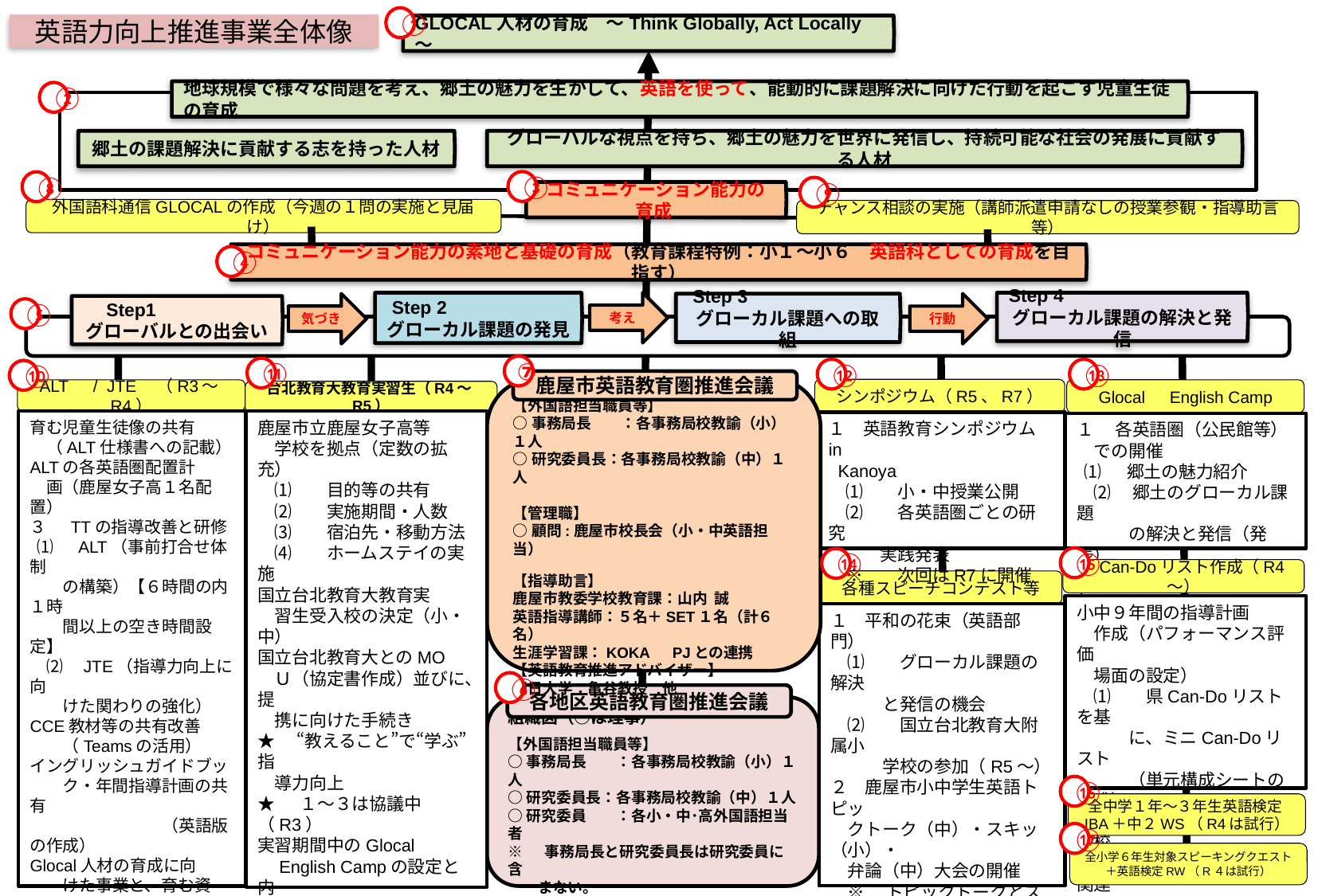

①
# 英語力向上推進事業全体像
GLOCAL人材の育成　～Think Globally, Act Locally～
地球規模で様々な問題を考え、郷土の魅力を生かして、英語を使って、能動的に課題解決に向けた行動を起こす児童生徒の育成
②

グローバルな視点を持ち、郷土の魅力を世界に発信し、持続可能な社会の発展に貢献する人材
郷土の課題解決に貢献する志を持った人材
③
⑧
⑨
コミュニケーション能力の育成
外国語科通信GLOCALの作成（今週の１問の実施と見届け）
チャンス相談の実施（講師派遣申請なしの授業参観・指導助言等）
コミュニケーション能力の素地と基礎の育成（教育課程特例：小１～小６　英語科としての育成を目指す）
④
考え
Step 4
グローカル課題の解決と発信
 Step 2
グローカル課題の発見
気づき
行動
 Step 3
グローカル課題への取組
　Step1
グローバルとの出会い
⑤

⑦
⑪
⑫
⑬
⑩
鹿屋市英語教育圏推進会議

　　　　　　　組織図（○は理事）

【外国語担当職員等】
○事務局長　　：各事務局校教諭（小）１人
○研究委員長：各事務局校教諭（中）１人

【管理職】
○顧問:鹿屋市校長会（小・中英語担当）

【指導助言】
鹿屋市教委学校教育課：山内  誠
英語指導講師：５名＋SET１名（計６名）
生涯学習課：KOKA　PJとの連携
【英語教育推進アドバイザー】
朝日大学：亀谷教授　他

シンポジウム（R5、R7）
Glocal　English Camp
ALT　/  JTE　（R3～R4）
台北教育大教育実習生（R4～R5）
鹿屋市立鹿屋女子高等
　学校を拠点（定数の拡充）
　⑴　　目的等の共有
　⑵　　実施期間・人数
　⑶　　宿泊先・移動方法
　⑷　　ホームステイの実施
国立台北教育大教育実
　習生受入校の決定（小・中）
国立台北教育大とのMO
　Ｕ（協定書作成）並びに、提
　携に向けた手続き
★　“教えること”で“学ぶ”指
　導力向上
★　 １～３は協議中（R3）
実習期間中のGlocal
　English Campの設定と内
　容検討(町内会・自治会・子
　ども会との連携)
５　 帰国後のZoom遠隔教育
　実施（年間指導計画への位
　置付け）
★　 コロナ禍でも遠隔で推進
育む児童生徒像の共有
　（ALT仕様書への記載）
ALTの各英語圏配置計
　画（鹿屋女子高１名配置）
３　 TTの指導改善と研修
  ⑴　ALT（事前打合せ体制
　　の構築）【６時間の内１時
　　間以上の空き時間設定】
　⑵　JTE（指導力向上に向
　　けた関わりの強化）
CCE教材等の共有改善
　　（Teamsの活用）
イングリッシュガイドブッ
　　ク・年間指導計画の共有
　　　　　　　　（英語版の作成）
Glocal人材の育成に向
　　けた事業と、育む資質・能
　　力の共通理解
JTE派遣申請書提出様
　　式と方法の簡略化
ホームページ、ツイッター
　　鹿屋市英語教育推進会議
　　等の発信体制の構築

１　英語教育シンポジウムin
  Kanoya
　⑴　　小・中授業公開
　⑵　　各英語圏ごとの研究
　　　実践発表
　※　　次回はR7に開催
１ 　各英語圏（公民館等）
　での開催
  ⑴　 郷土の魅力紹介
　⑵　 郷土のグローカル課題
　　　の解決と発信（発表）
　⑶　 地域のでのおもてなし

⑮
⑭
　Can-Doリスト作成（R4～）
各種スピーチコンテスト等
小中９年間の指導計画
　作成（パフォーマンス評価
　場面の設定）
　⑴　　県Can-Doリストを基
　　　に、ミニCan-Doリスト
　　　（単元構成シートの作成）
　⑵　　各種年間行事、小学校
　　　の年間指導計画との関連
　　　付け

１　平和の花束（英語部門）
　⑴　　グローカル課題の解決
　　　と発信の機会
　⑵　　国立台北教育大附属小
　　　学校の参加（R5～）
２　鹿屋市小中学生英語トピッ
　クトーク（中）・スキッ（小）・
　弁論（中）大会の開催
　※　 トピックトークとスキット
　　については、郷土の魅力を
　　発信するテーマを設定
３　最優秀賞者の台北市内派
　遣（R５～）　※副賞として

⑥
各地区英語教育圏推進会議

組織図（○は理事）

【外国語担当職員等】
○事務局長　　：各事務局校教諭（小）１人
○研究委員長：各事務局校教諭（中）１人
○研究委員　　：各小・中･高外国語担当者
※　 事務局長と研究委員長は研究委員に含
　　まない。

⑯
全中学１年～３年生英語検定IBA＋中２WS（R4は試行）
⑰
全小学６年生対象スピーキングクエスト＋英語検定RW（R４は試行）